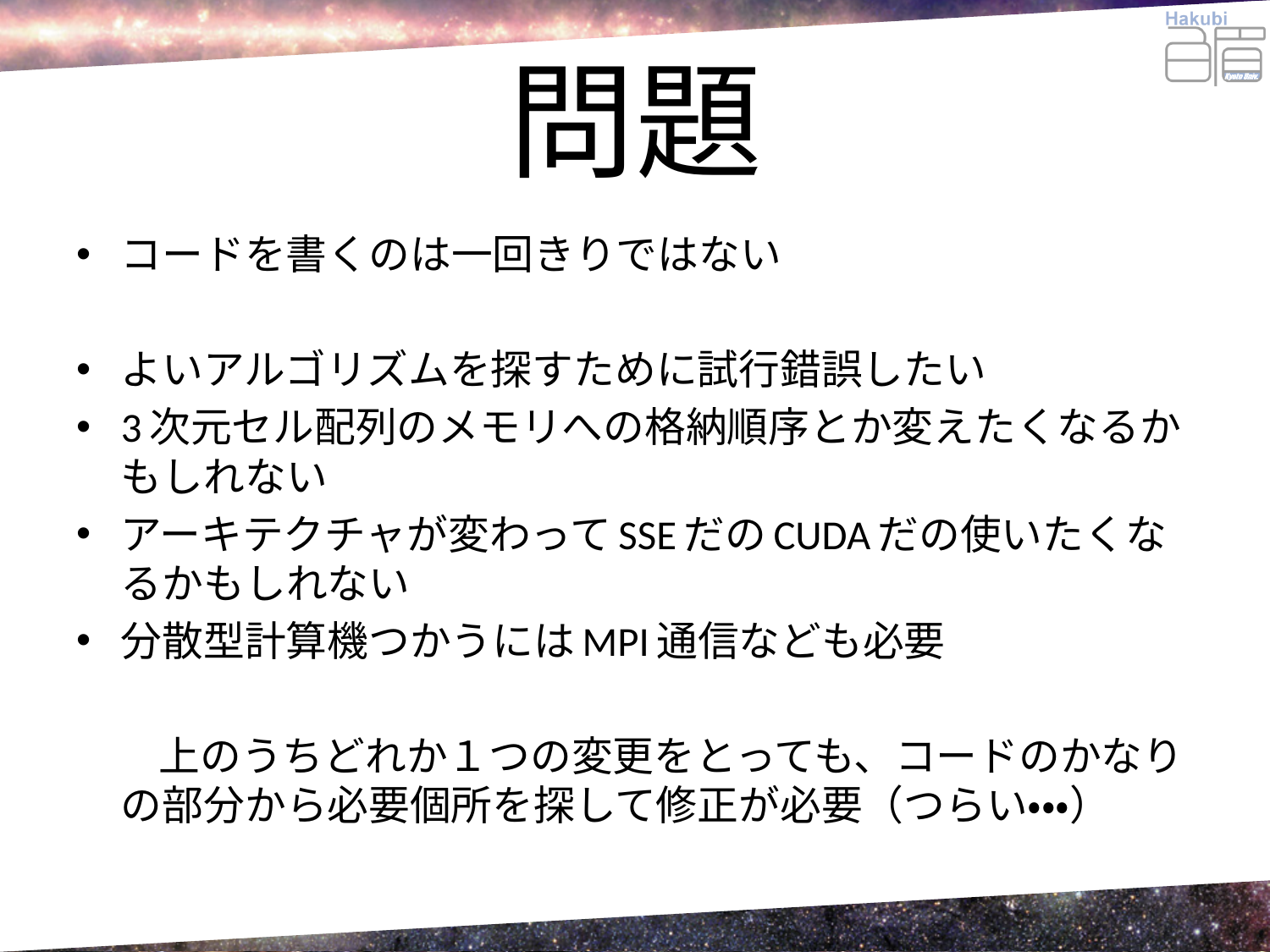

# 問題
コードを書くのは一回きりではない

よいアルゴリズムを探すために試行錯誤したい
3次元セル配列のメモリへの格納順序とか変えたくなるかもしれない
アーキテクチャが変わってSSEだのCUDAだの使いたくなるかもしれない
分散型計算機つかうにはMPI通信なども必要

　　上のうちどれか１つの変更をとっても、コードのかなりの部分から必要個所を探して修正が必要（つらい・・・）